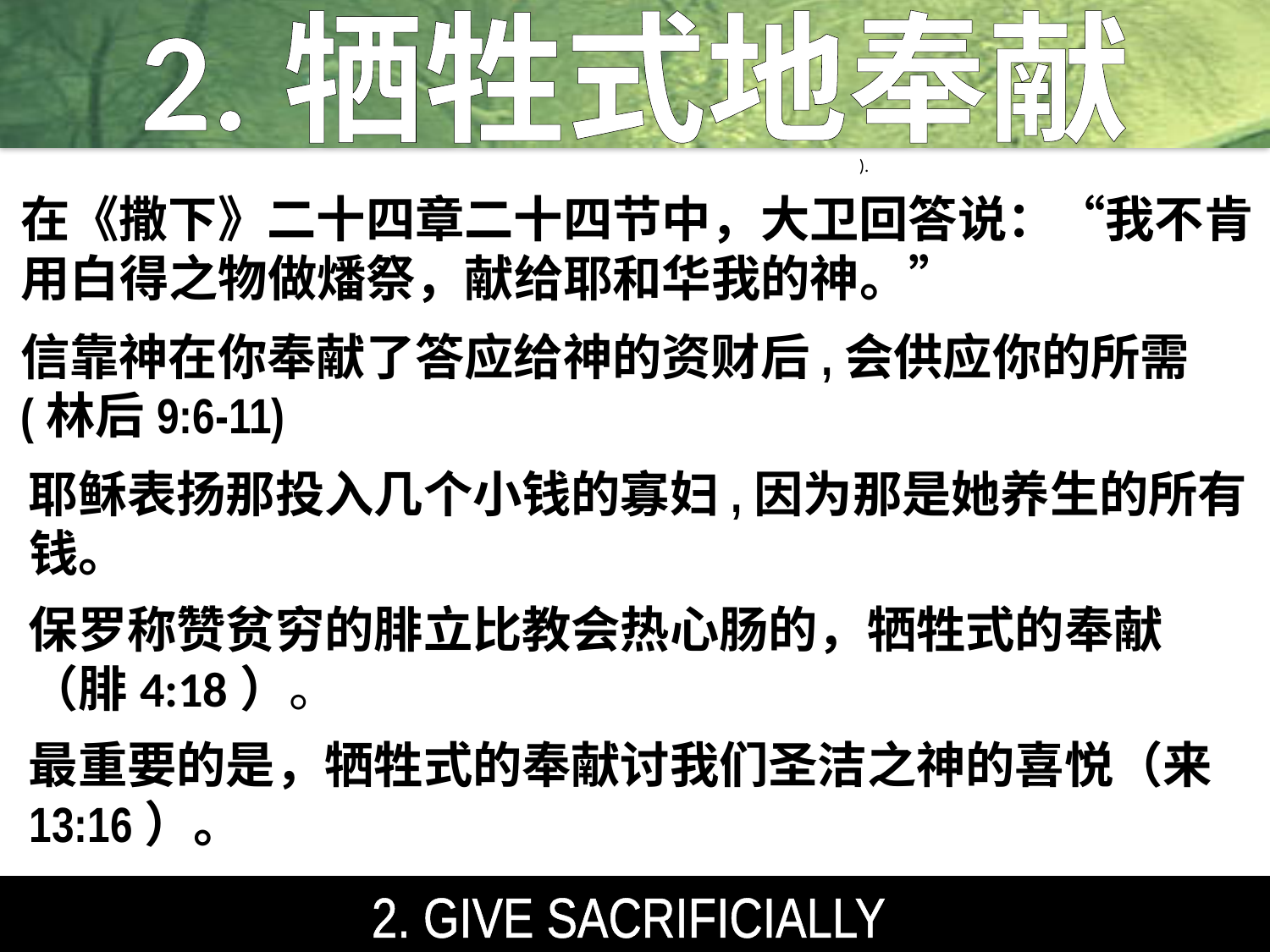

2.牺牲式地奉献

在《撒下》二十四章二十四节中，大卫回答说：“我不肯用白得之物做燔祭，献给耶和华我的神。”

信靠神在你奉献了答应给神的资财后,会供应你的所需(林后9:6-11)

耶稣表扬那投入几个小钱的寡妇,因为那是她养生的所有钱。

保罗称赞贫穷的腓立比教会热心肠的，牺牲式的奉献（腓4:18）。

最重要的是，牺牲式的奉献讨我们圣洁之神的喜悦（来13:16）。
).
2. GIVE SACRIFICIALLY